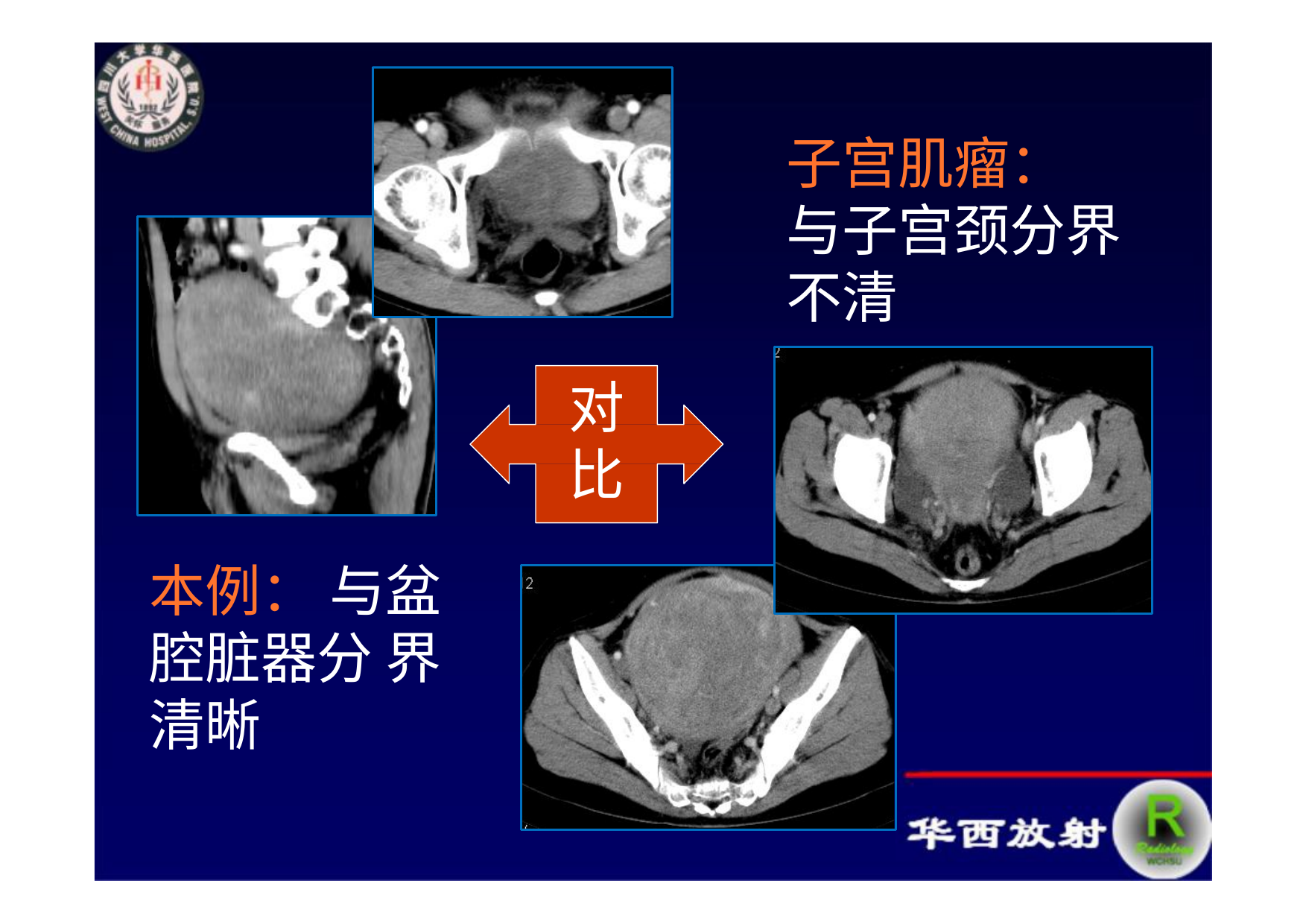

子宫肌瘤： 与子宫颈分界 不清

对 比

本例： 与盆腔脏器分 界清晰